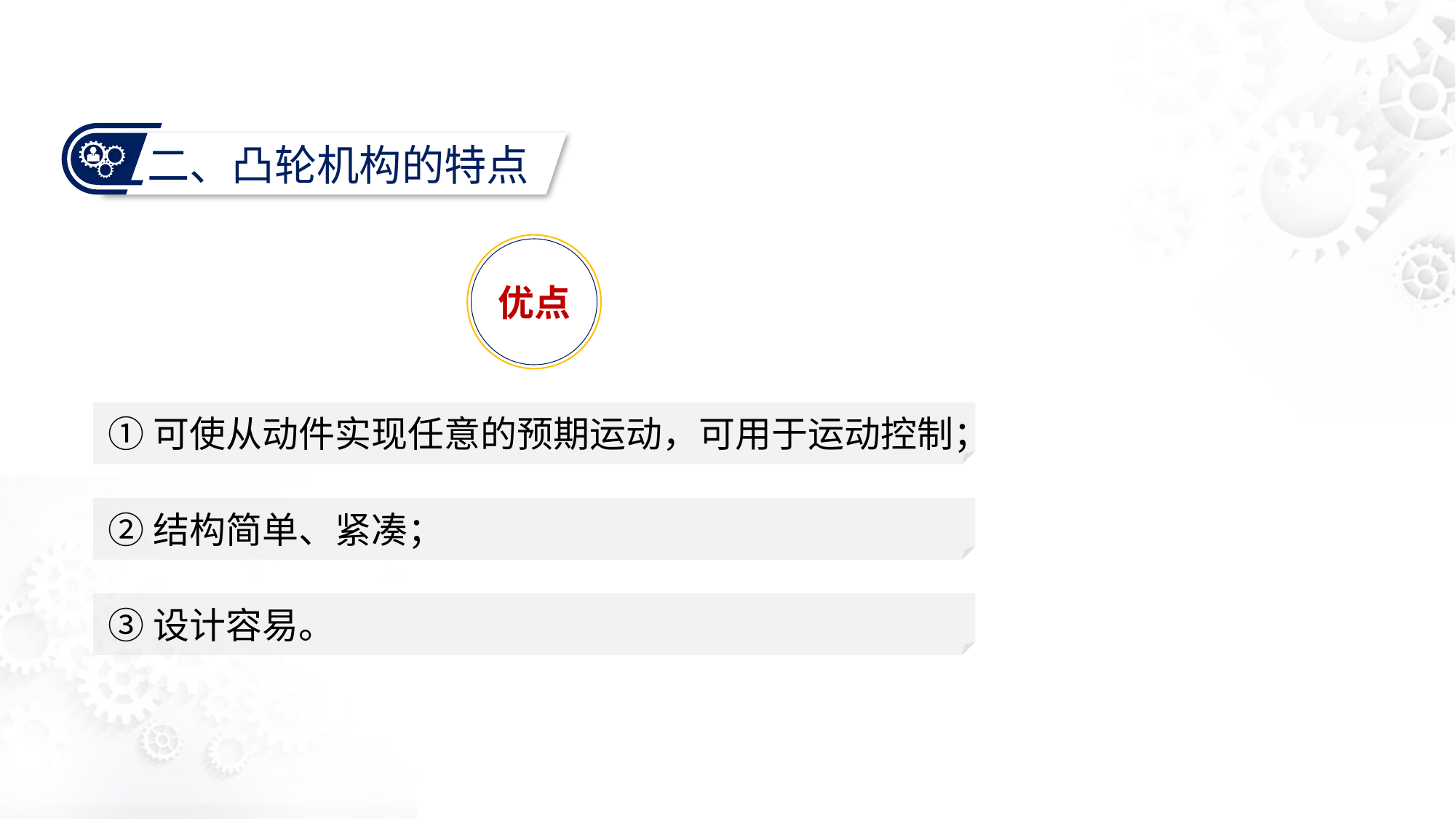

二、凸轮机构的特点

优点

①可使从动件实现任意的预期运动，可用于运动控制；

②结构简单、紧凑；

③设计容易。